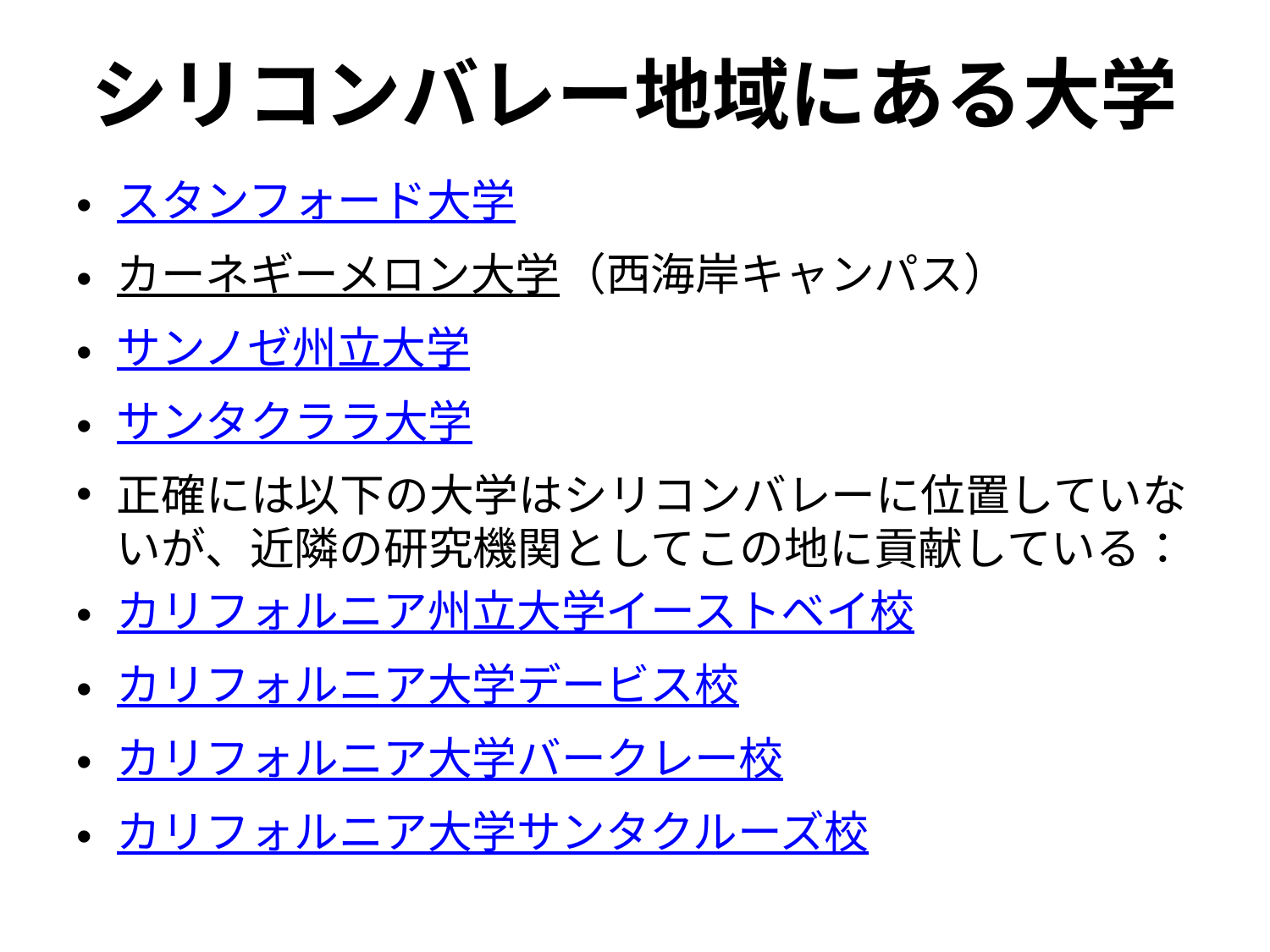

# シリコンバレー地域にある大学
スタンフォード大学
カーネギーメロン大学（西海岸キャンパス）
サンノゼ州立大学
サンタクララ大学
正確には以下の大学はシリコンバレーに位置していないが、近隣の研究機関としてこの地に貢献している：
カリフォルニア州立大学イーストベイ校
カリフォルニア大学デービス校
カリフォルニア大学バークレー校
カリフォルニア大学サンタクルーズ校